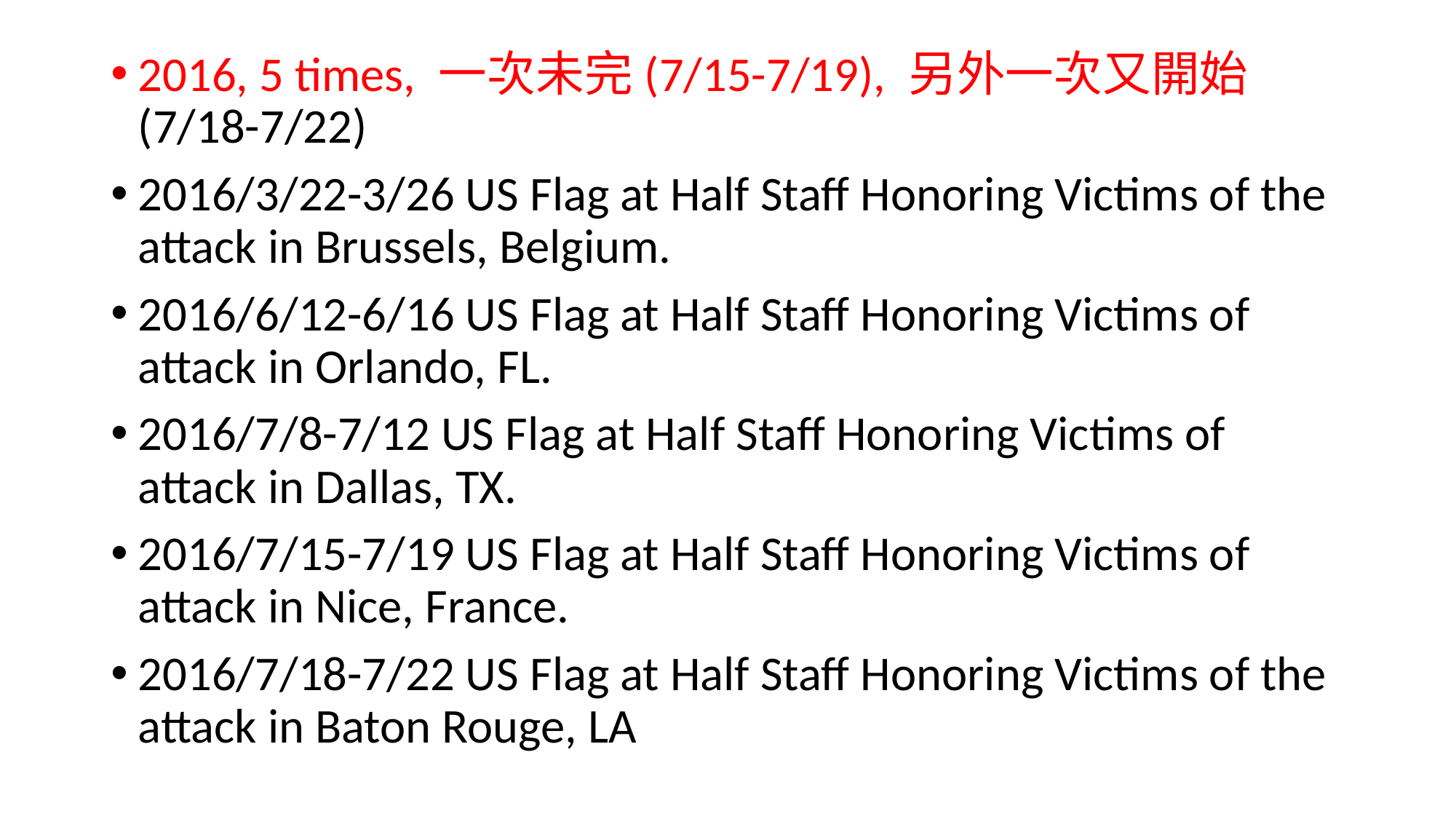

#
2016, 5 times, 一次未完(7/15-7/19), 另外一次又開始 (7/18-7/22)
2016/3/22-3/26 US Flag at Half Staff Honoring Victims of the attack in Brussels, Belgium.
2016/6/12-6/16 US Flag at Half Staff Honoring Victims of attack in Orlando, FL.
2016/7/8-7/12 US Flag at Half Staff Honoring Victims of attack in Dallas, TX.
2016/7/15-7/19 US Flag at Half Staff Honoring Victims of attack in Nice, France.
2016/7/18-7/22 US Flag at Half Staff Honoring Victims of the attack in Baton Rouge, LA